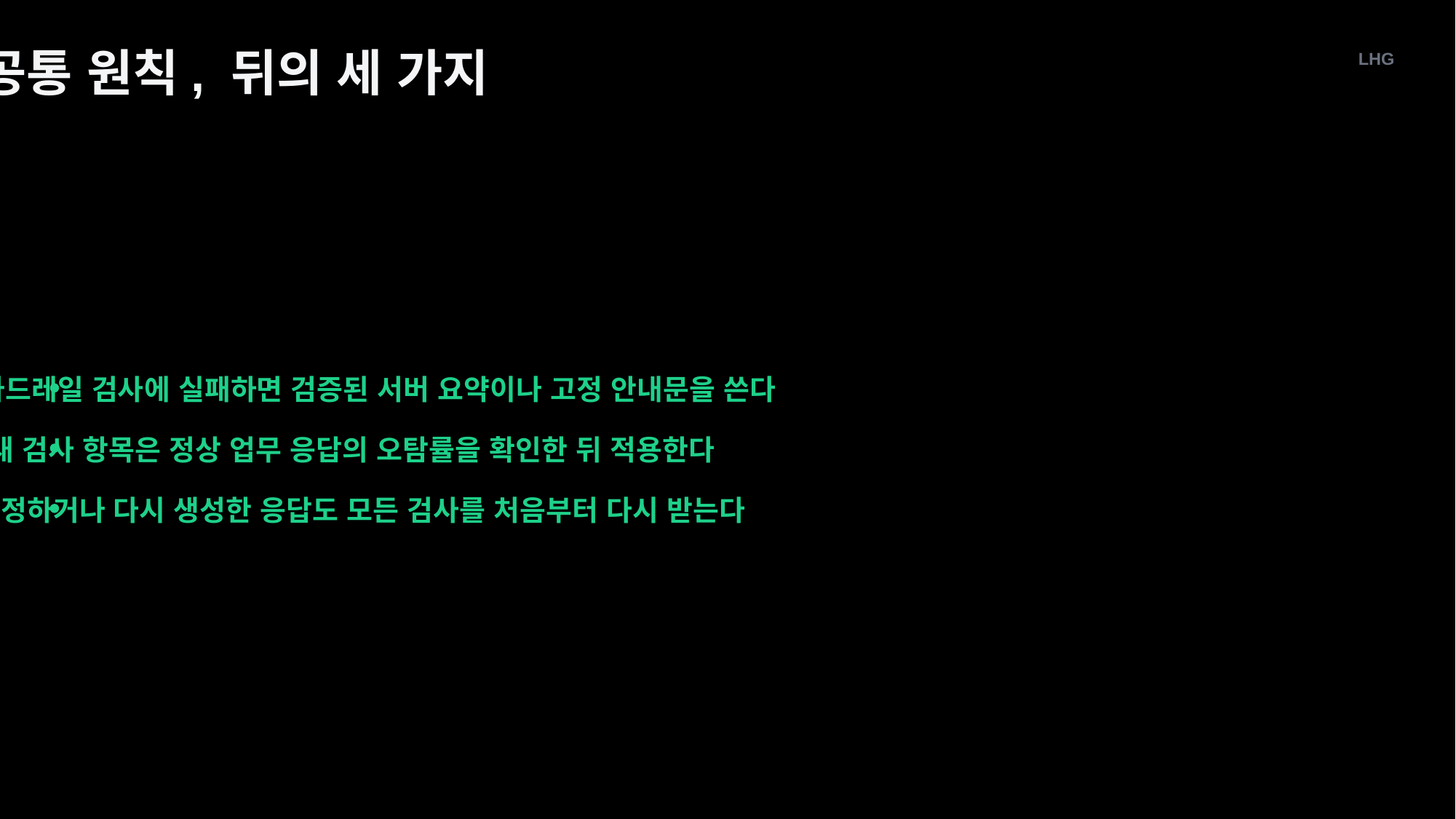

공통 원칙, 뒤의 세 가지
LHG
가드레일 검사에 실패하면 검증된 서버 요약이나 고정 안내문을 쓴다

새 검사 항목은 정상 업무 응답의 오탐률을 확인한 뒤 적용한다

수정하거나 다시 생성한 응답도 모든 검사를 처음부터 다시 받는다